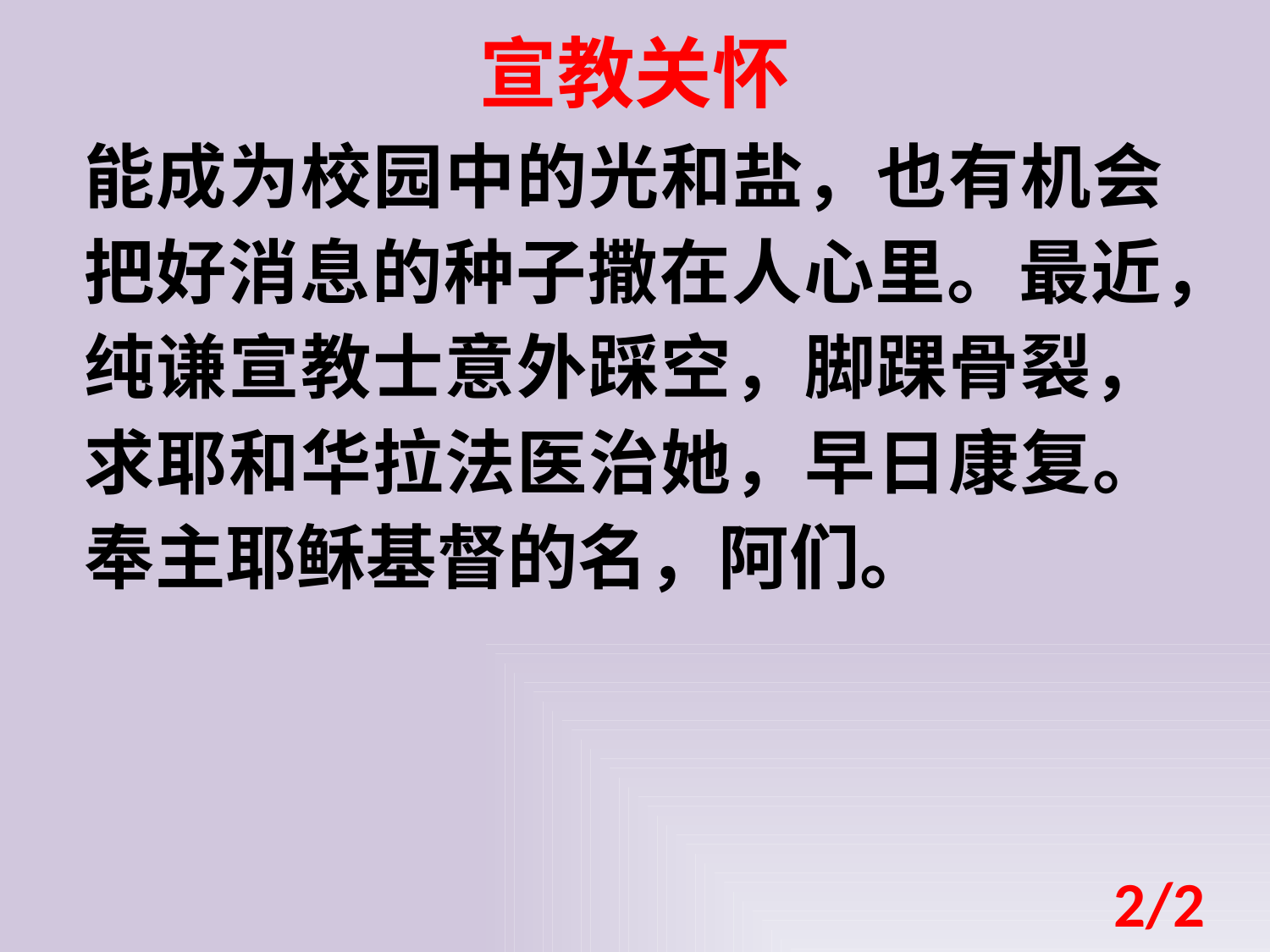

宣教关怀
能成为校园中的光和盐，也有机会把好消息的种子撒在人心里。最近，纯谦宣教士意外踩空，脚踝骨裂，求耶和华拉法医治她，早日康复。奉主耶稣基督的名，阿们。
2/2